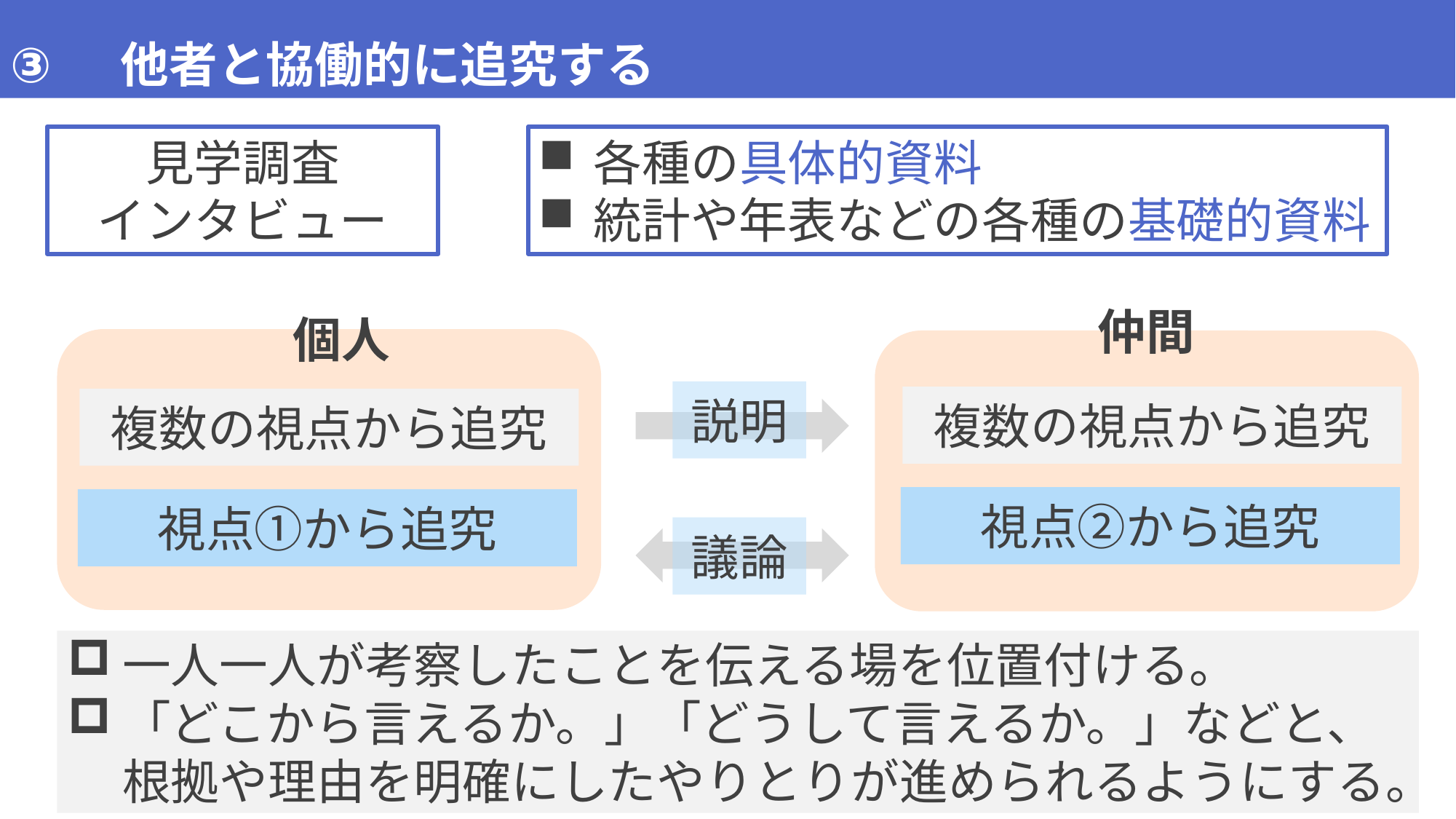

他者と協働的に追究する
見学調査
インタビュー
各種の具体的資料
統計や年表などの各種の基礎的資料
仲間

複数の視点から追究
視点②から追究
個人

説明
複数の視点から追究

視点①から追究
議論

一人一人が考察したことを伝える場を位置付ける。
「どこから言えるか。」「どうして言えるか。」などと、根拠や理由を明確にしたやりとりが進められるようにする。